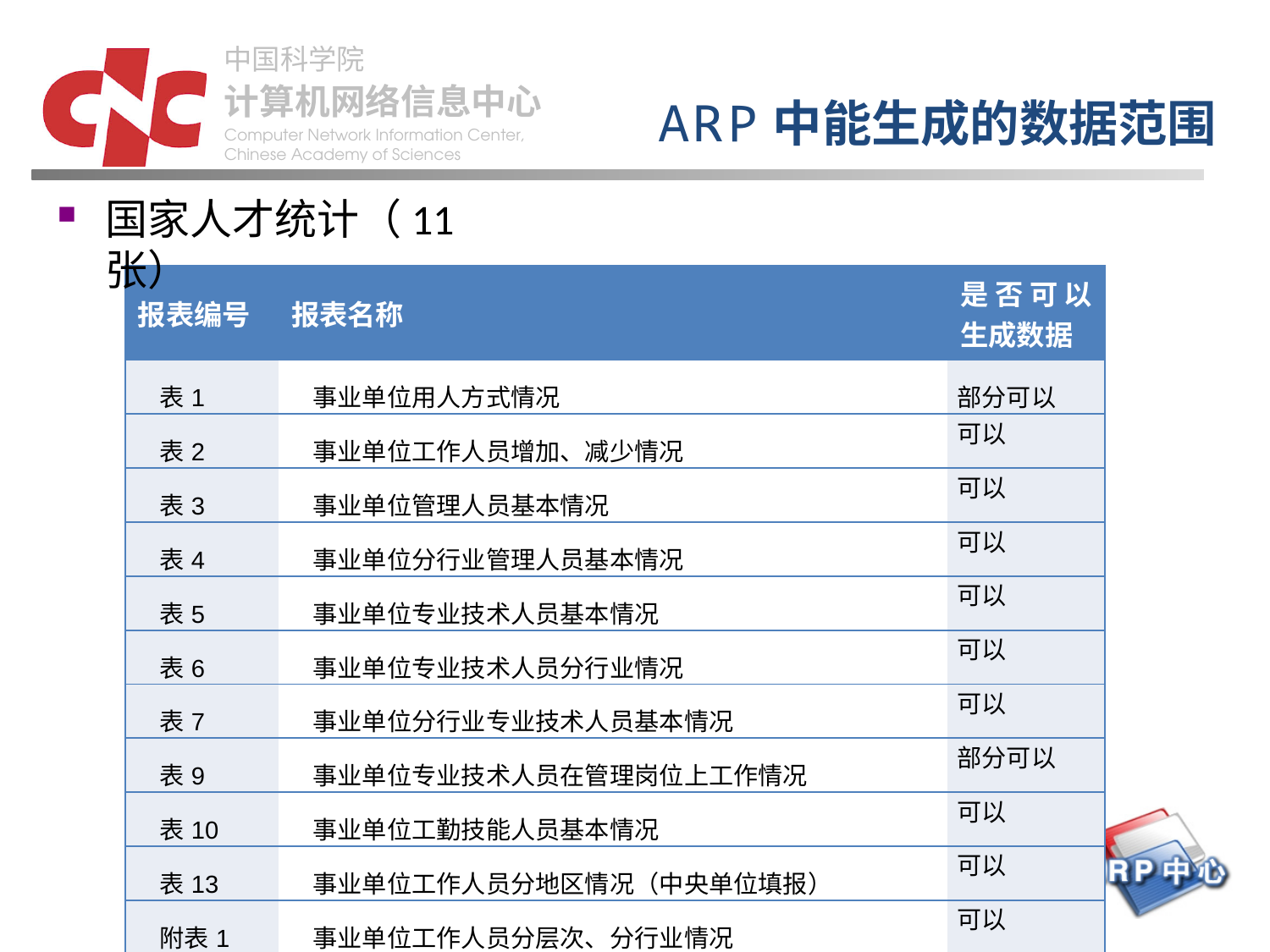

ARP中能生成的数据范围
国家人才统计（11张）
| 报表编号 | 报表名称 | 是否可以生成数据 |
| --- | --- | --- |
| 表1 | 事业单位用人方式情况 | 部分可以 |
| 表2 | 事业单位工作人员增加、减少情况 | 可以 |
| 表3 | 事业单位管理人员基本情况 | 可以 |
| 表4 | 事业单位分行业管理人员基本情况 | 可以 |
| 表5 | 事业单位专业技术人员基本情况 | 可以 |
| 表6 | 事业单位专业技术人员分行业情况 | 可以 |
| 表7 | 事业单位分行业专业技术人员基本情况 | 可以 |
| 表9 | 事业单位专业技术人员在管理岗位上工作情况 | 部分可以 |
| 表10 | 事业单位工勤技能人员基本情况 | 可以 |
| 表13 | 事业单位工作人员分地区情况（中央单位填报） | 可以 |
| 附表1 | 事业单位工作人员分层次、分行业情况 | 可以 |